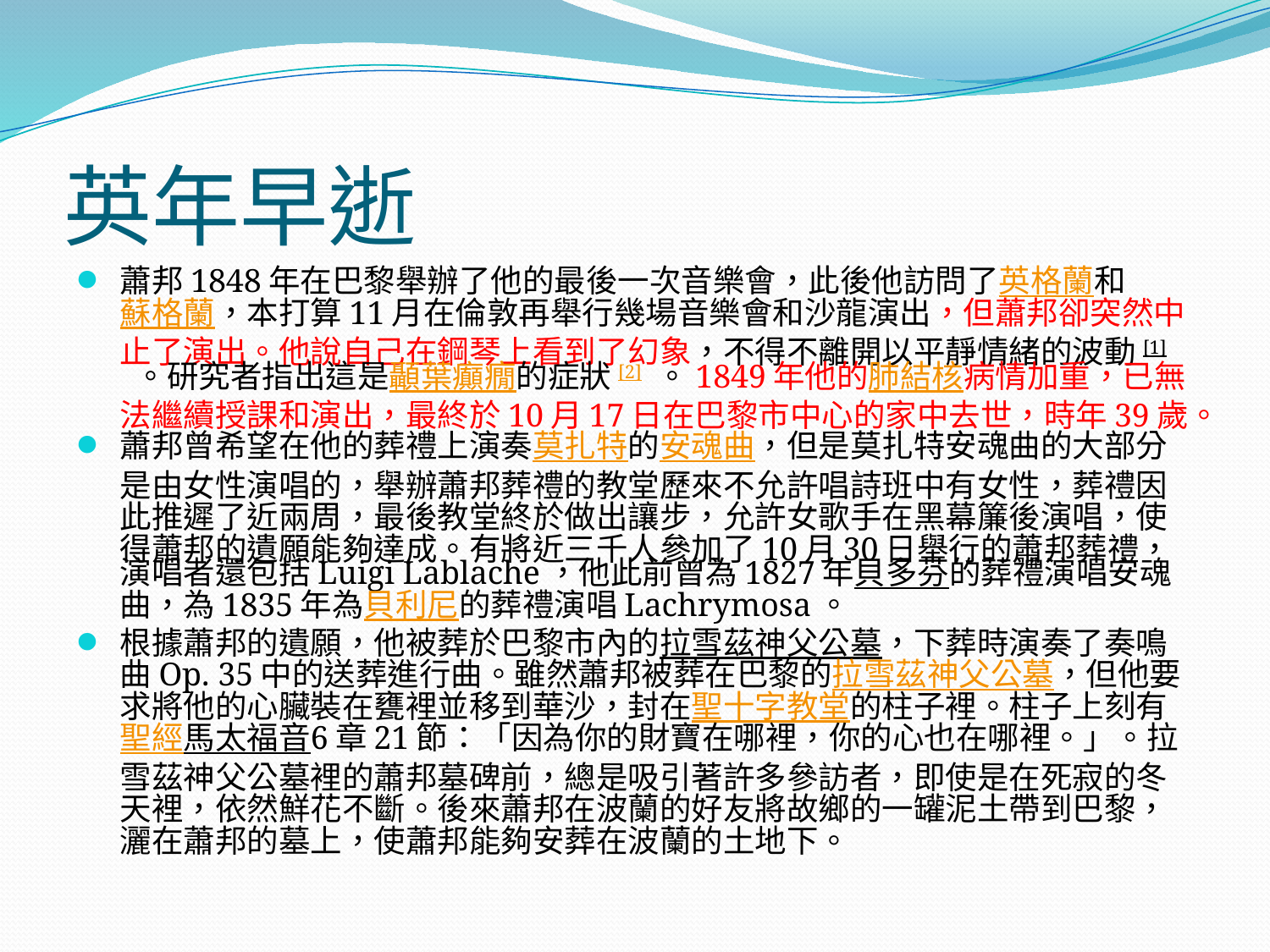

# 英年早逝
蕭邦1848年在巴黎舉辦了他的最後一次音樂會，此後他訪問了英格蘭和蘇格蘭，本打算11月在倫敦再舉行幾場音樂會和沙龍演出，但蕭邦卻突然中止了演出。他說自己在鋼琴上看到了幻象，不得不離開以平靜情緒的波動[1] 。研究者指出這是顳葉癲癇的症狀[2] 。1849年他的肺結核病情加重，已無法繼續授課和演出，最終於10月17日在巴黎市中心的家中去世，時年39歲。
蕭邦曾希望在他的葬禮上演奏莫扎特的安魂曲，但是莫扎特安魂曲的大部分是由女性演唱的，舉辦蕭邦葬禮的教堂歷來不允許唱詩班中有女性，葬禮因此推遲了近兩周，最後教堂終於做出讓步，允許女歌手在黑幕簾後演唱，使得蕭邦的遺願能夠達成。有將近三千人參加了10月30日舉行的蕭邦葬禮，演唱者還包括Luigi Lablache，他此前曾為1827年貝多芬的葬禮演唱安魂曲，為1835年為貝利尼的葬禮演唱Lachrymosa。
根據蕭邦的遺願，他被葬於巴黎市內的拉雪茲神父公墓，下葬時演奏了奏鳴曲Op. 35中的送葬進行曲。雖然蕭邦被葬在巴黎的拉雪茲神父公墓，但他要求將他的心臟裝在甕裡並移到華沙，封在聖十字教堂的柱子裡。柱子上刻有聖經馬太福音6章21節：「因為你的財寶在哪裡，你的心也在哪裡。」。拉雪茲神父公墓裡的蕭邦墓碑前，總是吸引著許多參訪者，即使是在死寂的冬天裡，依然鮮花不斷。後來蕭邦在波蘭的好友將故鄉的一罐泥土帶到巴黎，灑在蕭邦的墓上，使蕭邦能夠安葬在波蘭的土地下。